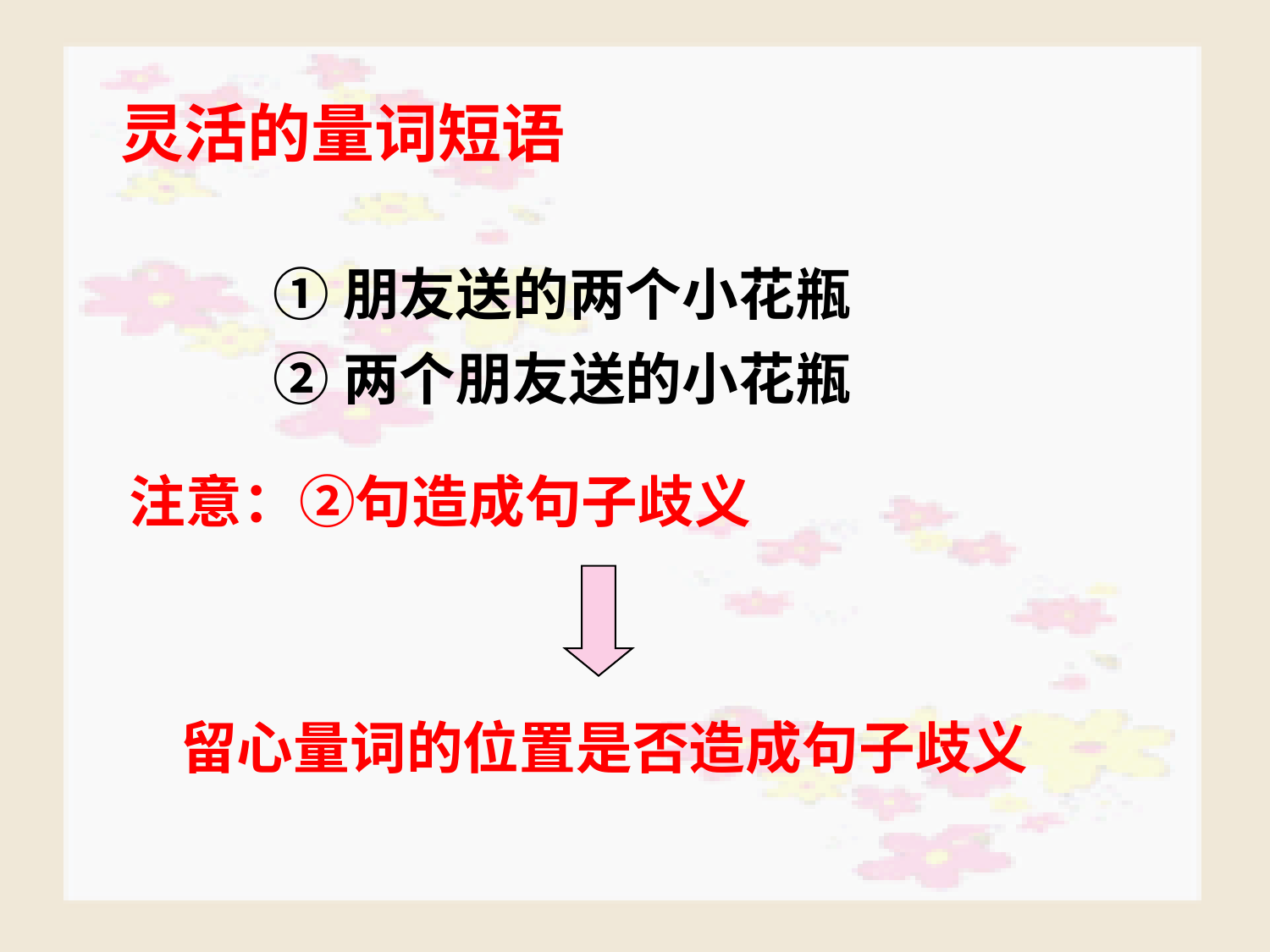

灵活的量词短语
①朋友送的两个小花瓶
②两个朋友送的小花瓶
注意：②句造成句子歧义

留心量词的位置是否造成句子歧义